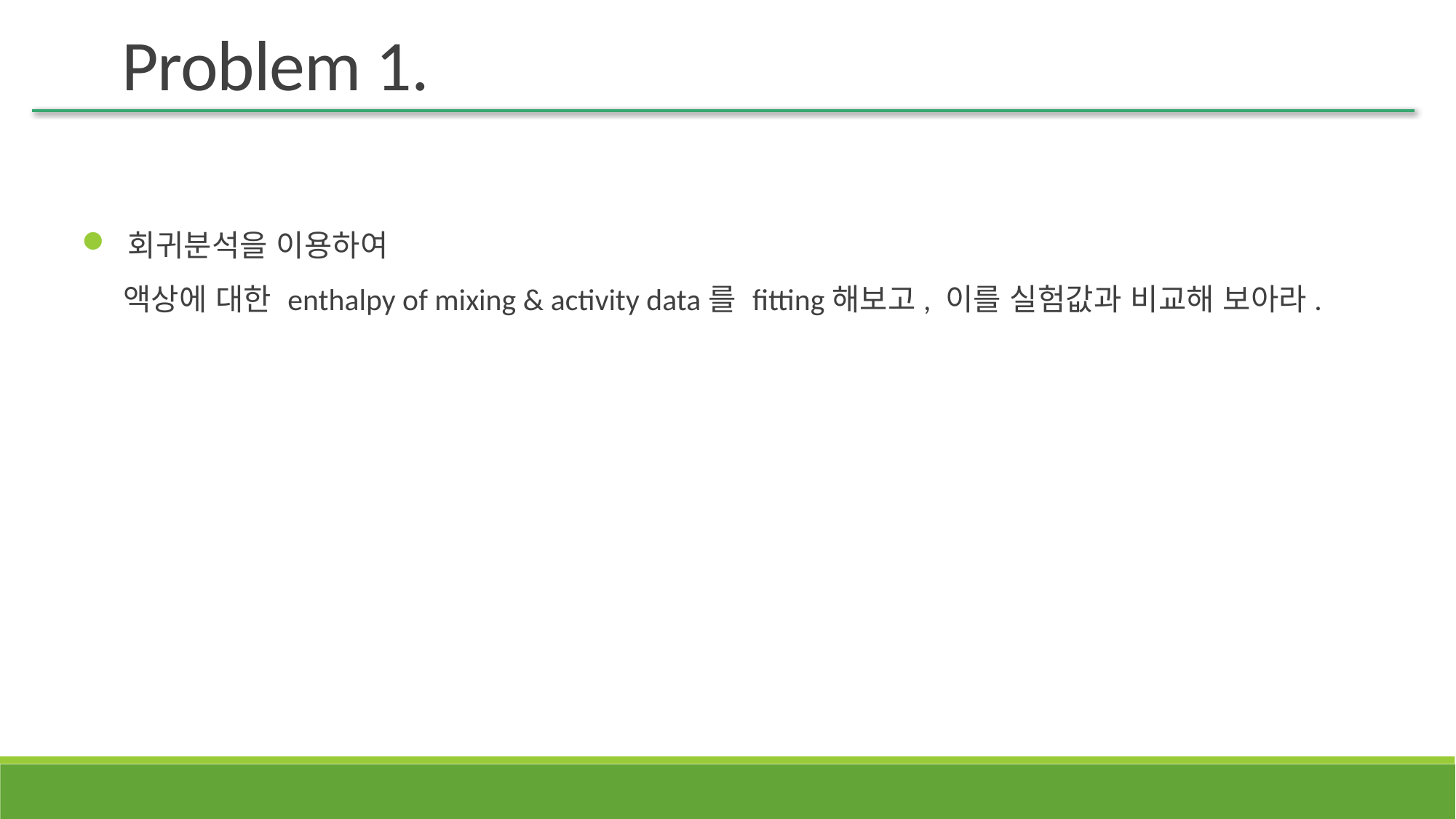

Problem 1.

 회귀분석을 이용하여
    액상에 대한 enthalpy of mixing & activity data를 fitting해보고, 이를 실험값과 비교해 보아라.